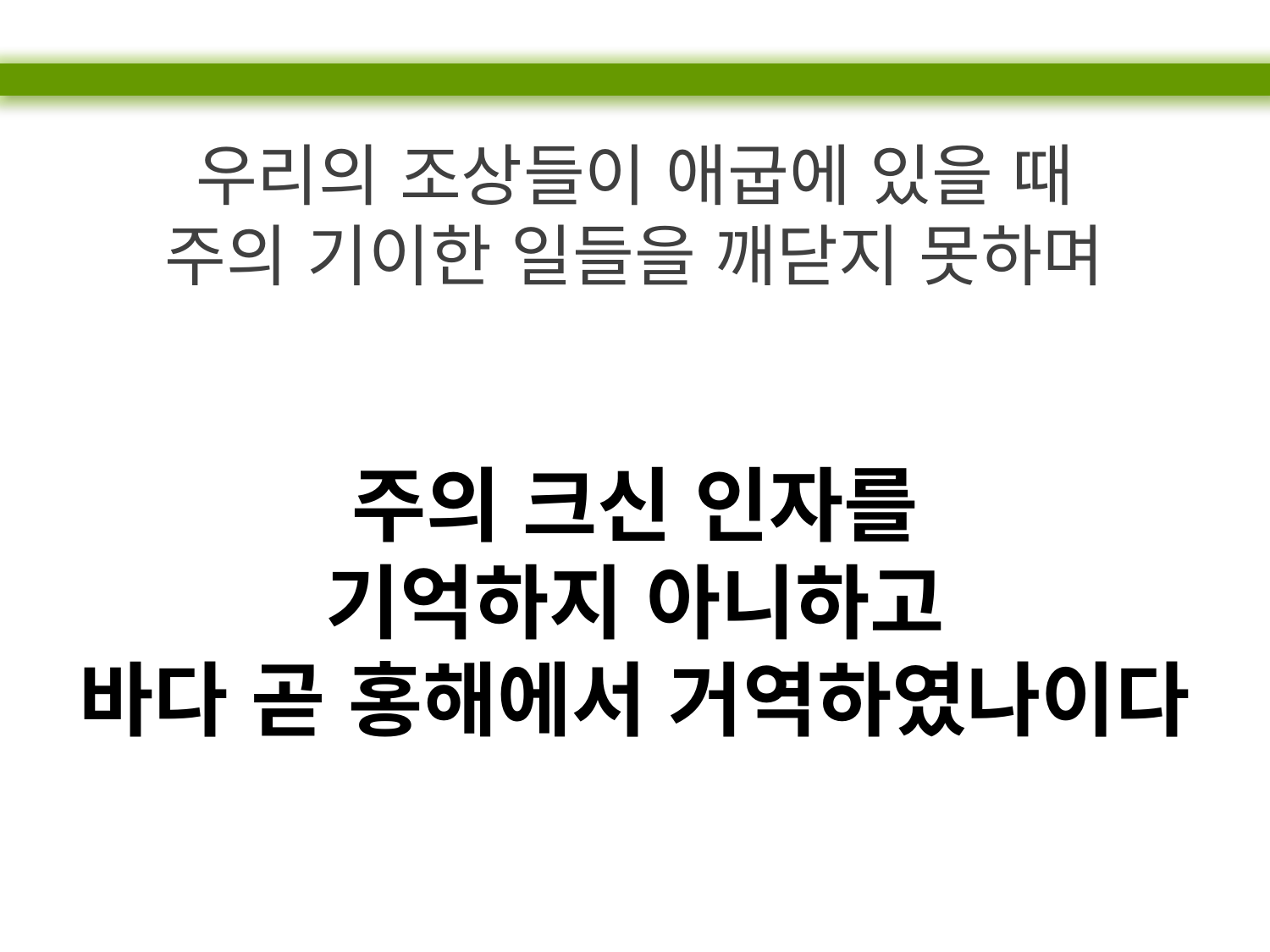

우리의 조상들이 애굽에 있을 때
주의 기이한 일들을 깨닫지 못하며
주의 크신 인자를
기억하지 아니하고
바다 곧 홍해에서 거역하였나이다